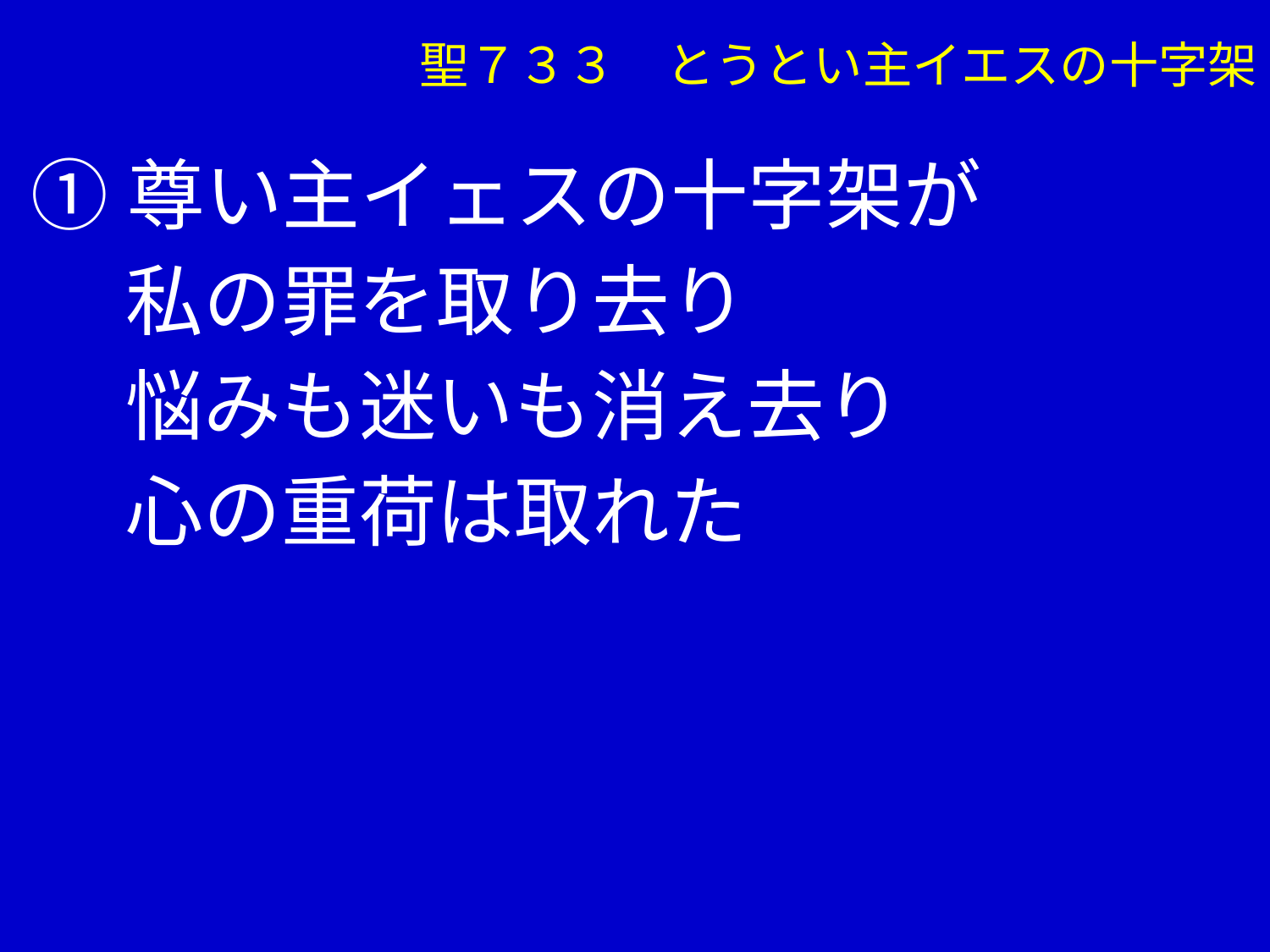

聖７３３　とうとい主イエスの十字架
①尊い主イェスの十字架が
　 私の罪を取り去り
　 悩みも迷いも消え去り
　 心の重荷は取れた